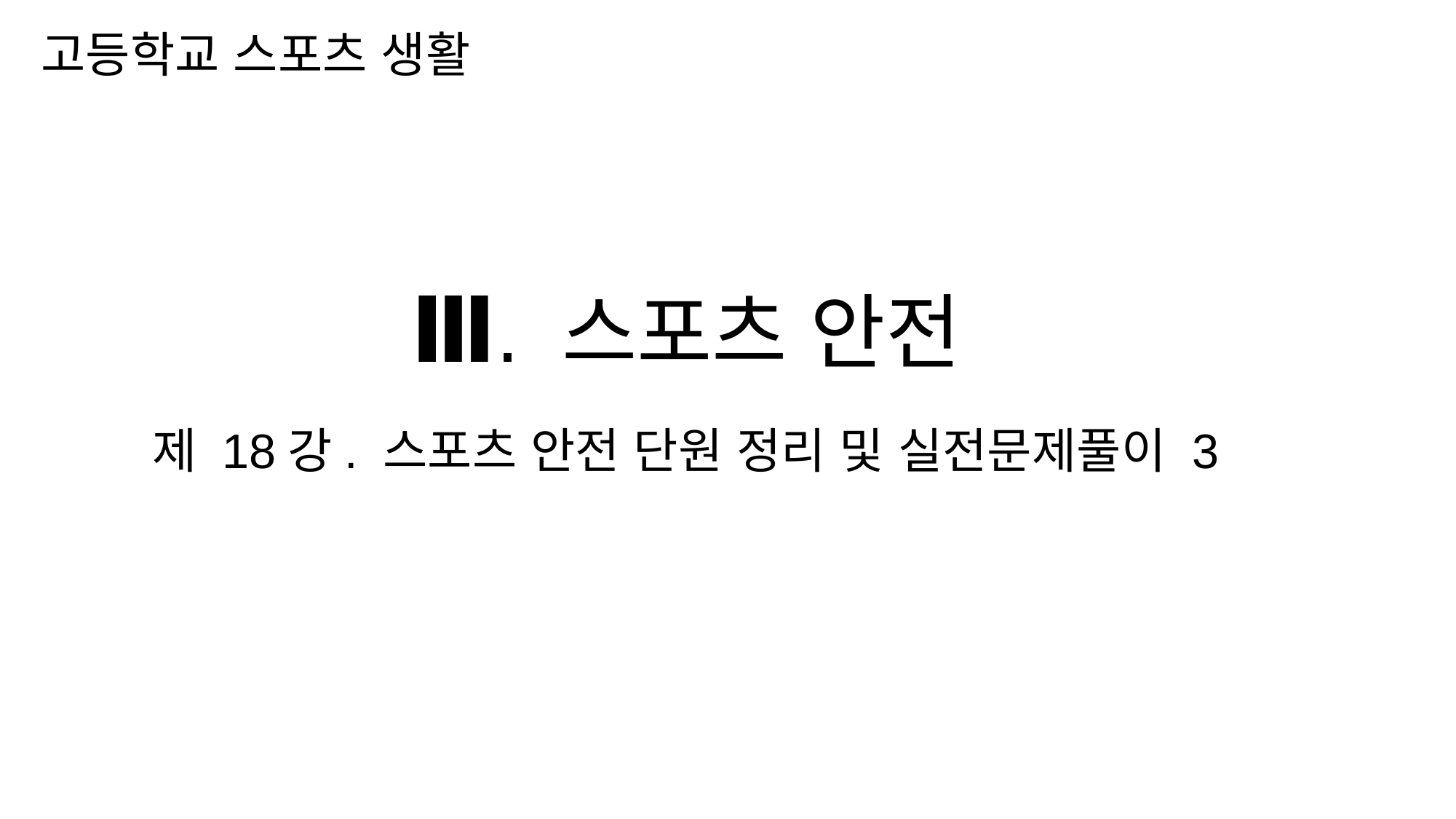

고등학교 스포츠 생활
# Ⅲ. 스포츠 안전
제 18강. 스포츠 안전 단원 정리 및 실전문제풀이 3
[교과서 8~15쪽]